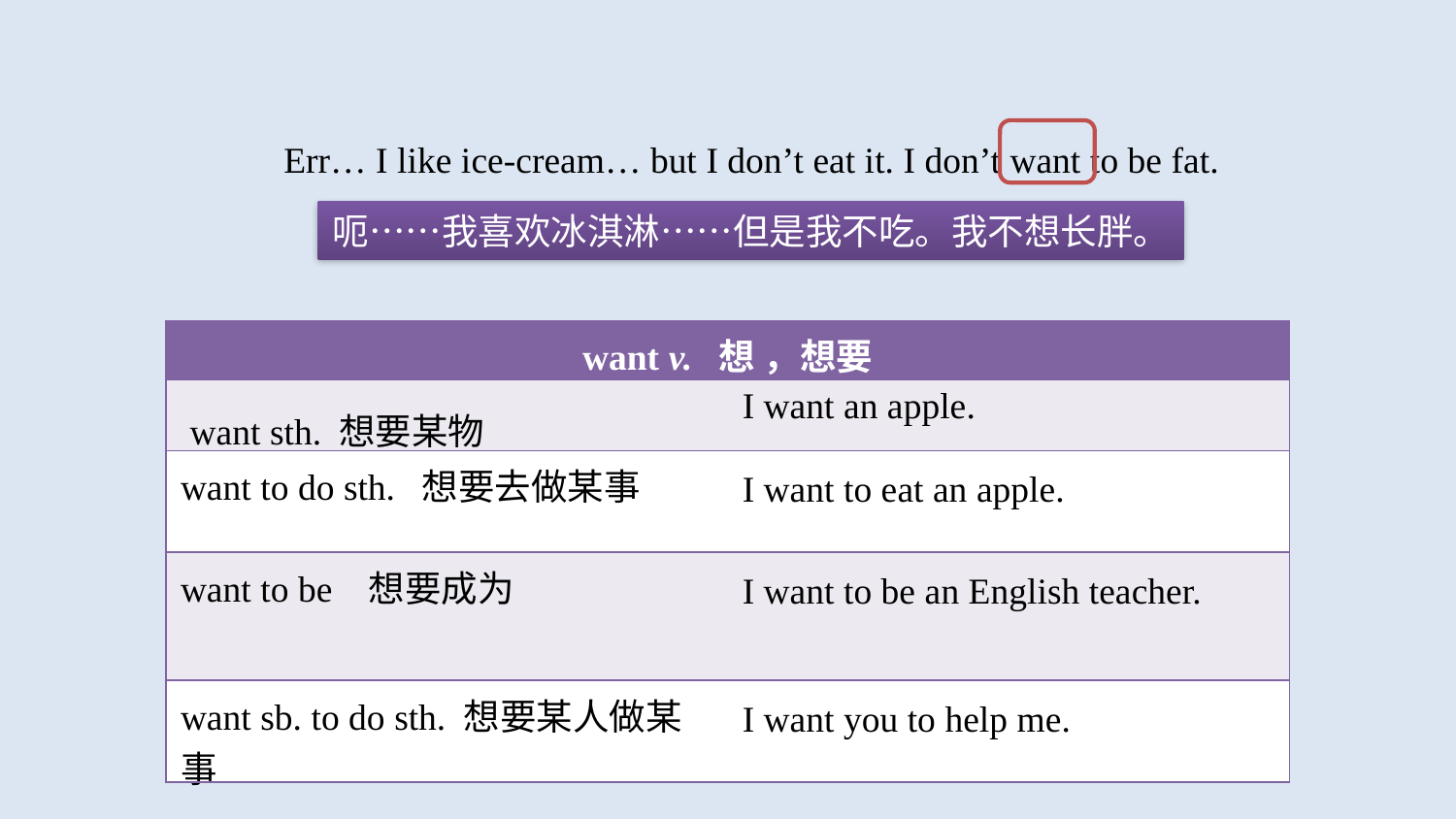

Err… I like ice-cream… but I don’t eat it. I don’t want to be fat.

呃……我喜欢冰淇淋……但是我不吃。我不想长胖。

| want v. 想 ，想要 |  |
| --- | --- |
| want sth. 想要某物 | I want an apple. |
| want to do sth. 想要去做某事 | I want to eat an apple. |
| want to be 想要成为 | I want to be an English teacher. |
| want sb. to do sth. 想要某人做某事 | I want you to help me. |